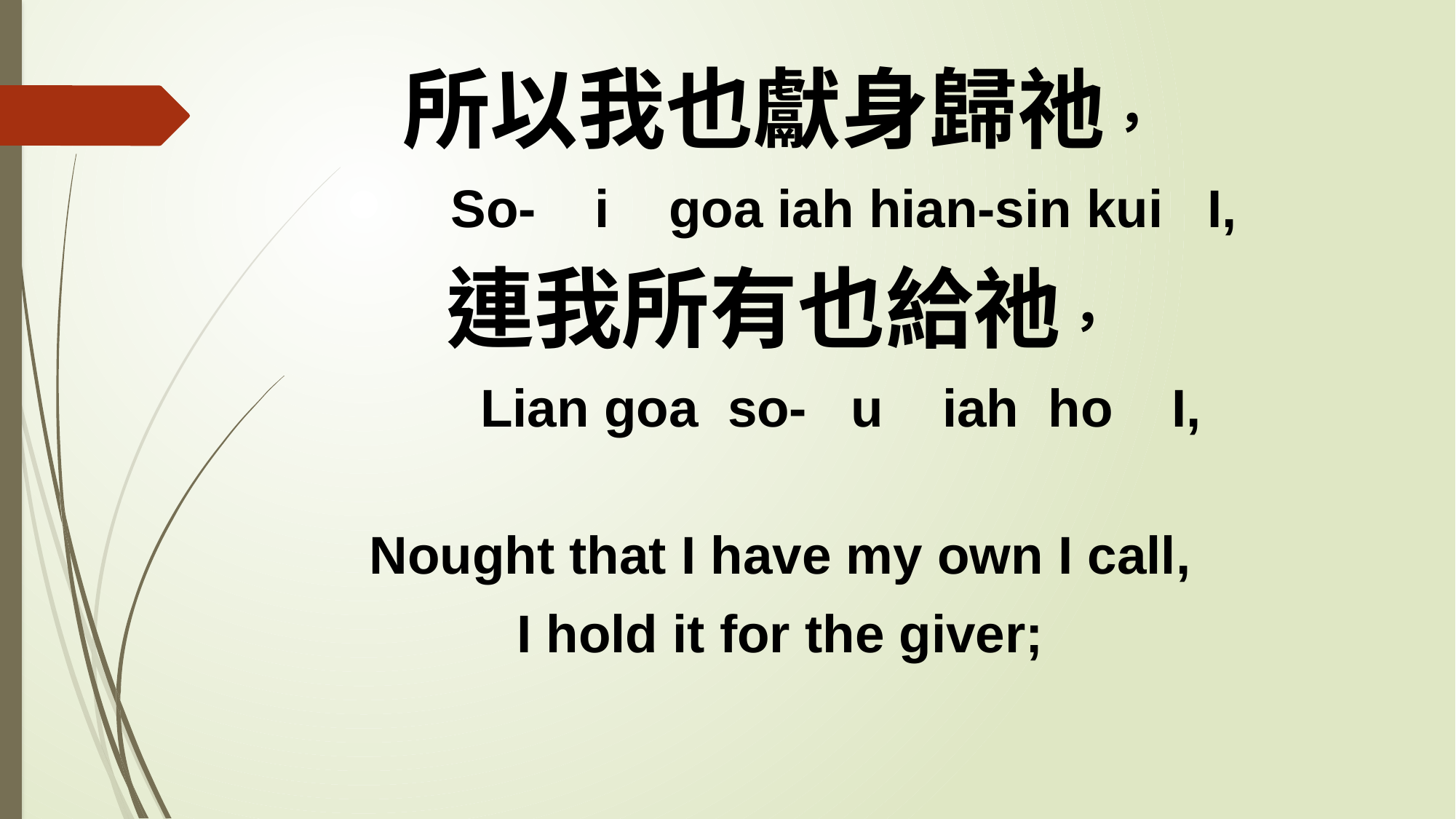

所以我也獻身歸祂，
             So-    i    goa iah hian-sin kui   I,
連我所有也給祂，
               Lian goa  so-   u    iah  ho    I,

Nought that I have my own I call,
I hold it for the giver;